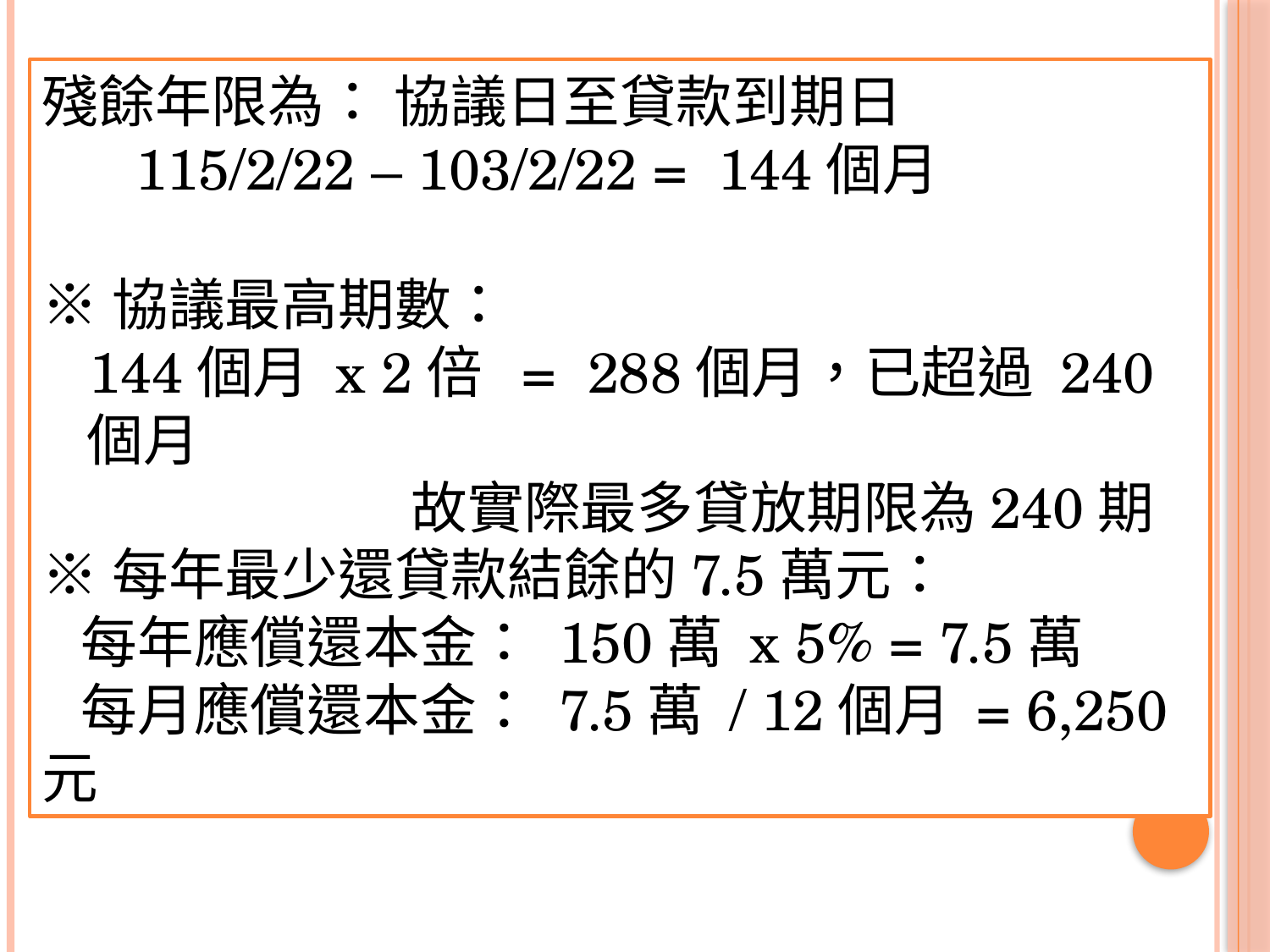

殘餘年限為： 協議日至貸款到期日
      115/2/22 – 103/2/22 =  144個月

※協議最高期數：
   144個月 x 2倍  =  288個月，已超過 240個月
                            故實際最多貸放期限為240期
※每年最少還貸款結餘的7.5萬元：
  每年應償還本金： 150萬 x 5% = 7.5萬
  每月應償還本金： 7.5萬 / 12個月 = 6,250元
大明擔保放款日為95/2/22，貸款到期日為115/2/22，分240期，貸款金額為200萬元，貸款結餘為150萬元，因意外重傷，社員今日至社協商，請問按正常協商，該筆貸款最多可分幾個月？每年償還本金金額多少？